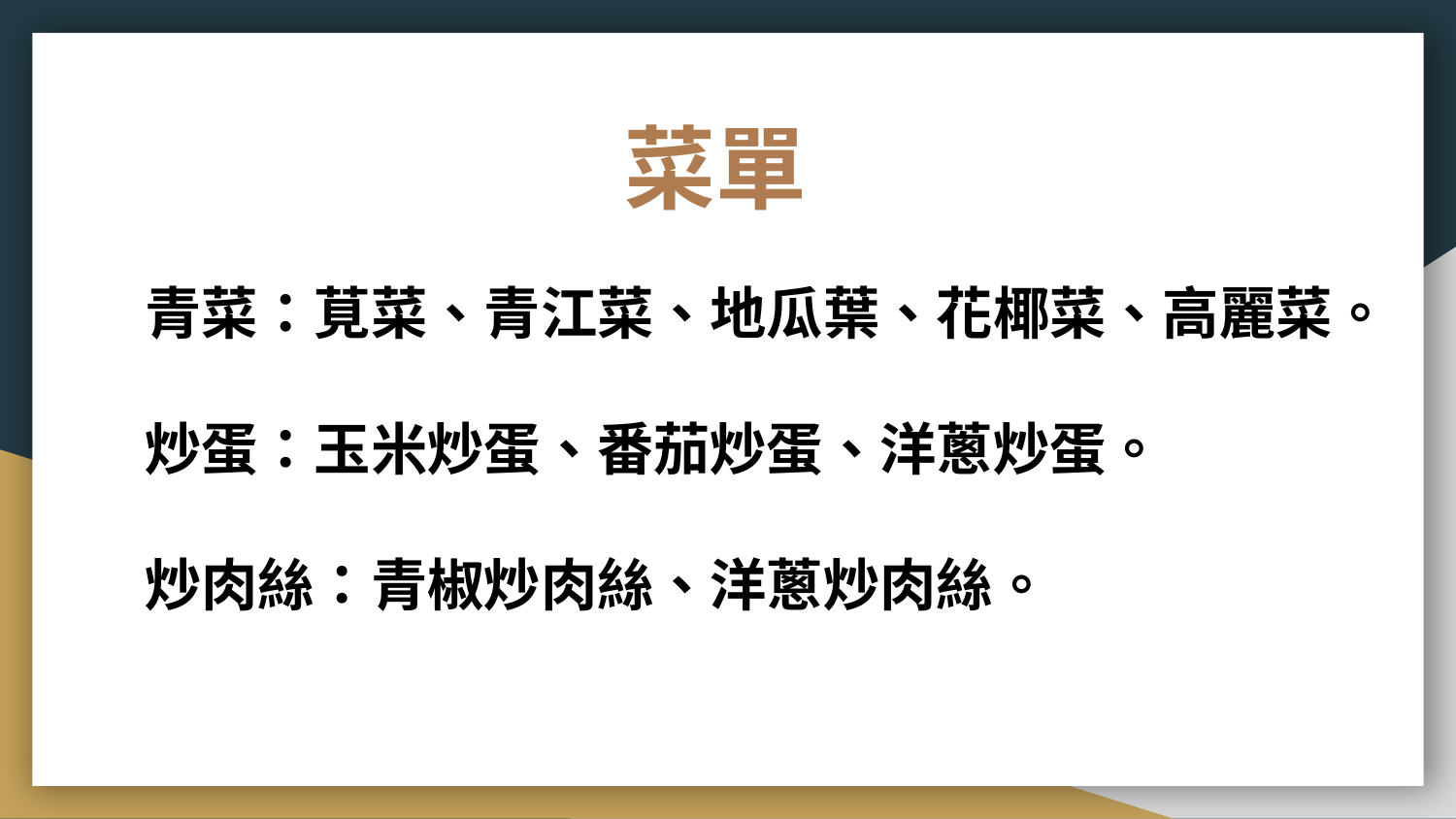

菜單
# 青菜：莧菜、青江菜、​地瓜葉、花椰菜、高麗菜。

炒蛋：玉米炒蛋、番茄炒蛋、洋蔥炒蛋。

炒肉絲：青椒炒肉絲、洋蔥炒肉絲。